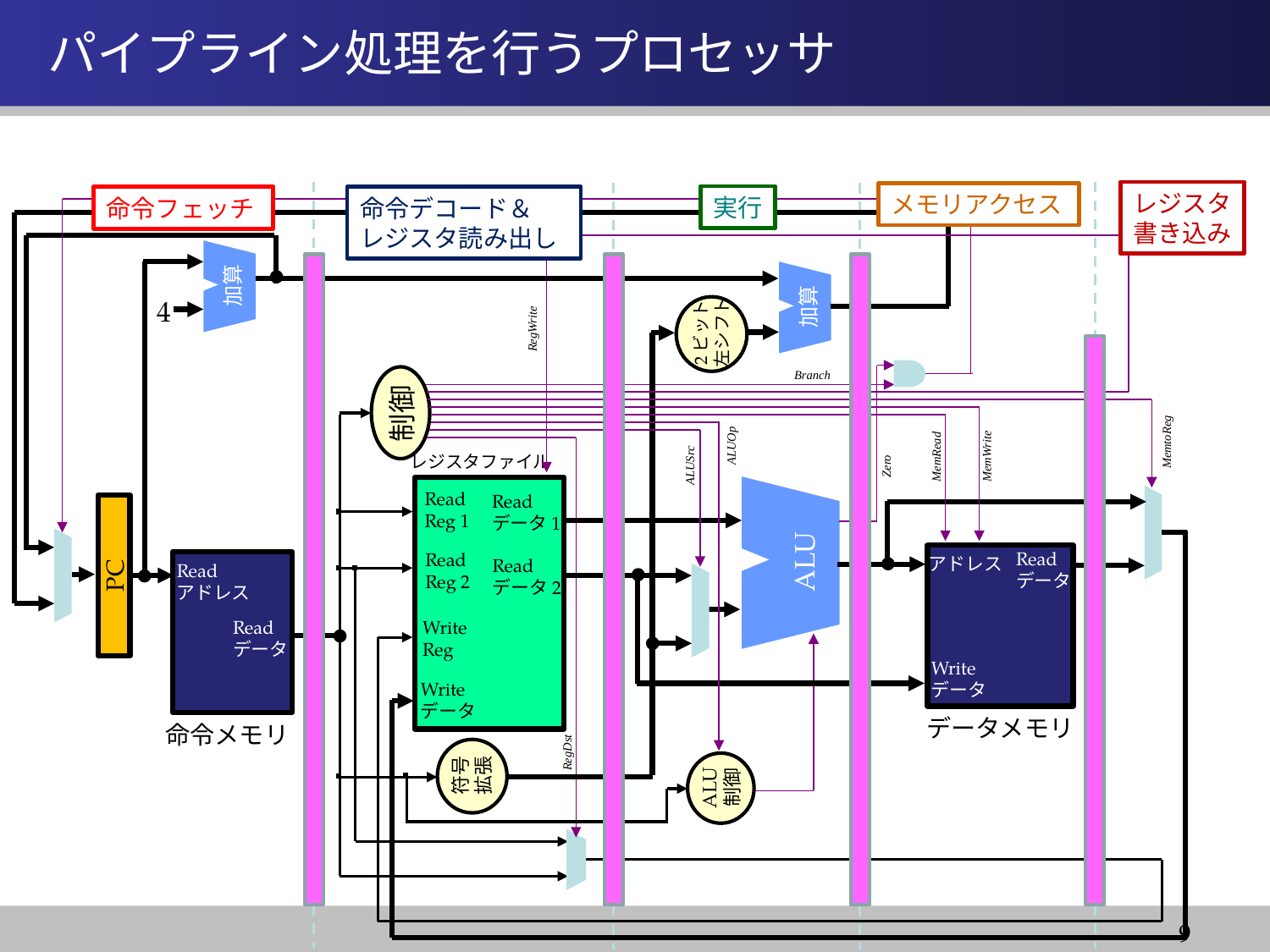

情報システム基盤学基礎１
# パイプライン処理を行うプロセッサ
レジスタ
書き込み
メモリアクセス
実行
命令フェッチ
命令デコード＆
レジスタ読み出し

加算

加算
4

2ビット
左シフト
RegWrite

Branch

制御
ALUOp
MemtoReg
Zero
MemRead
MemWrite
レジスタファイル
ALUSrc

Read
Reg 1
Read
データ1

ALU
Read
データ
Read
Reg 2

アドレス
Read
データ2

Read
アドレス

PC

Write
Reg
Read
データ

Write
データ
Write
データ
データメモリ
命令メモリ
RegDst

符号
拡張

ALU
制御

9